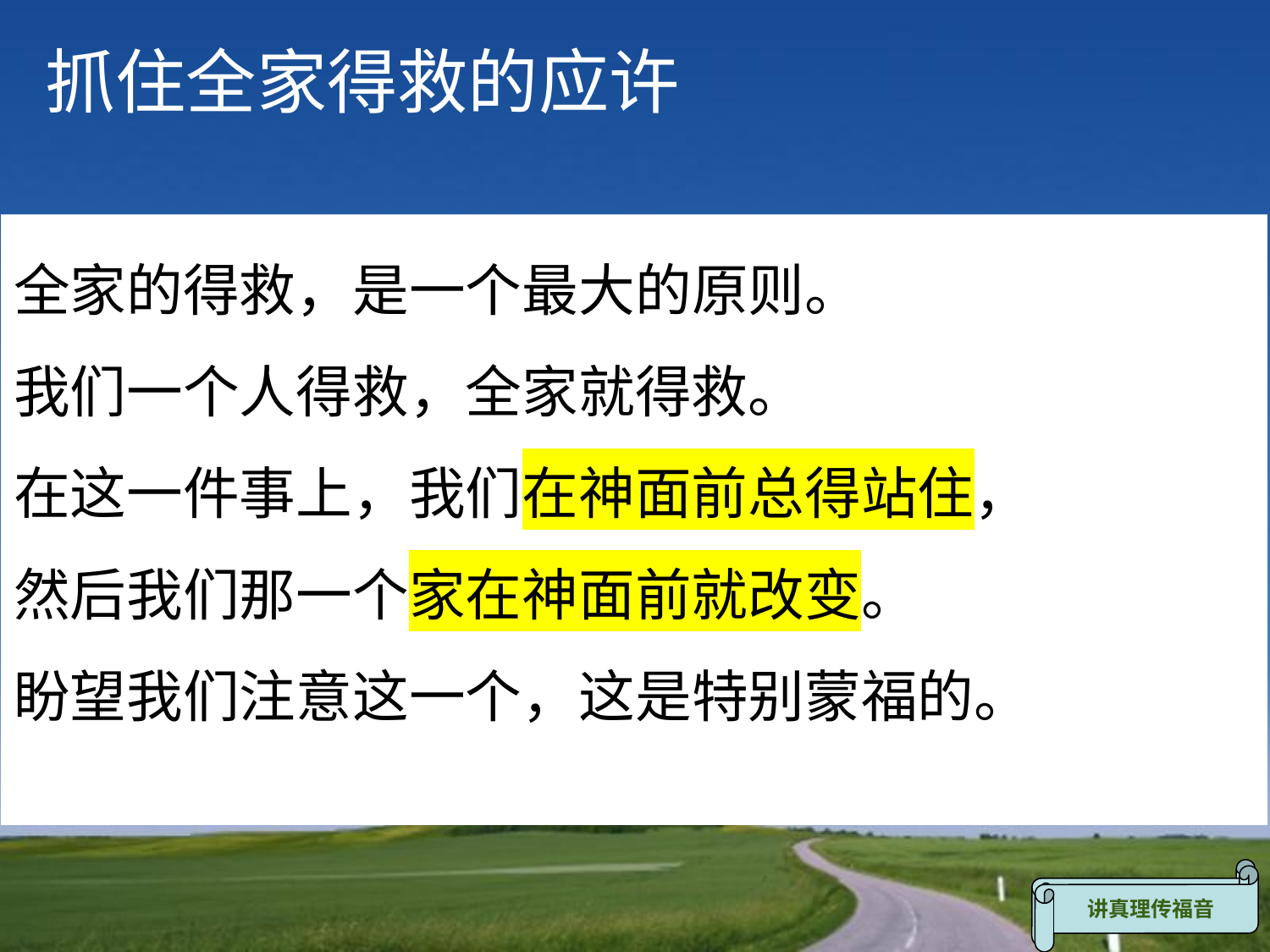

抓住全家得救的应许
全家的得救，是一个最大的原则。
我们一个人得救，全家就得救。
在这一件事上，我们在神面前总得站住，
然后我们那一个家在神面前就改变。
盼望我们注意这一个，这是特别蒙福的。

神经纶中的经营
讲真理传福音